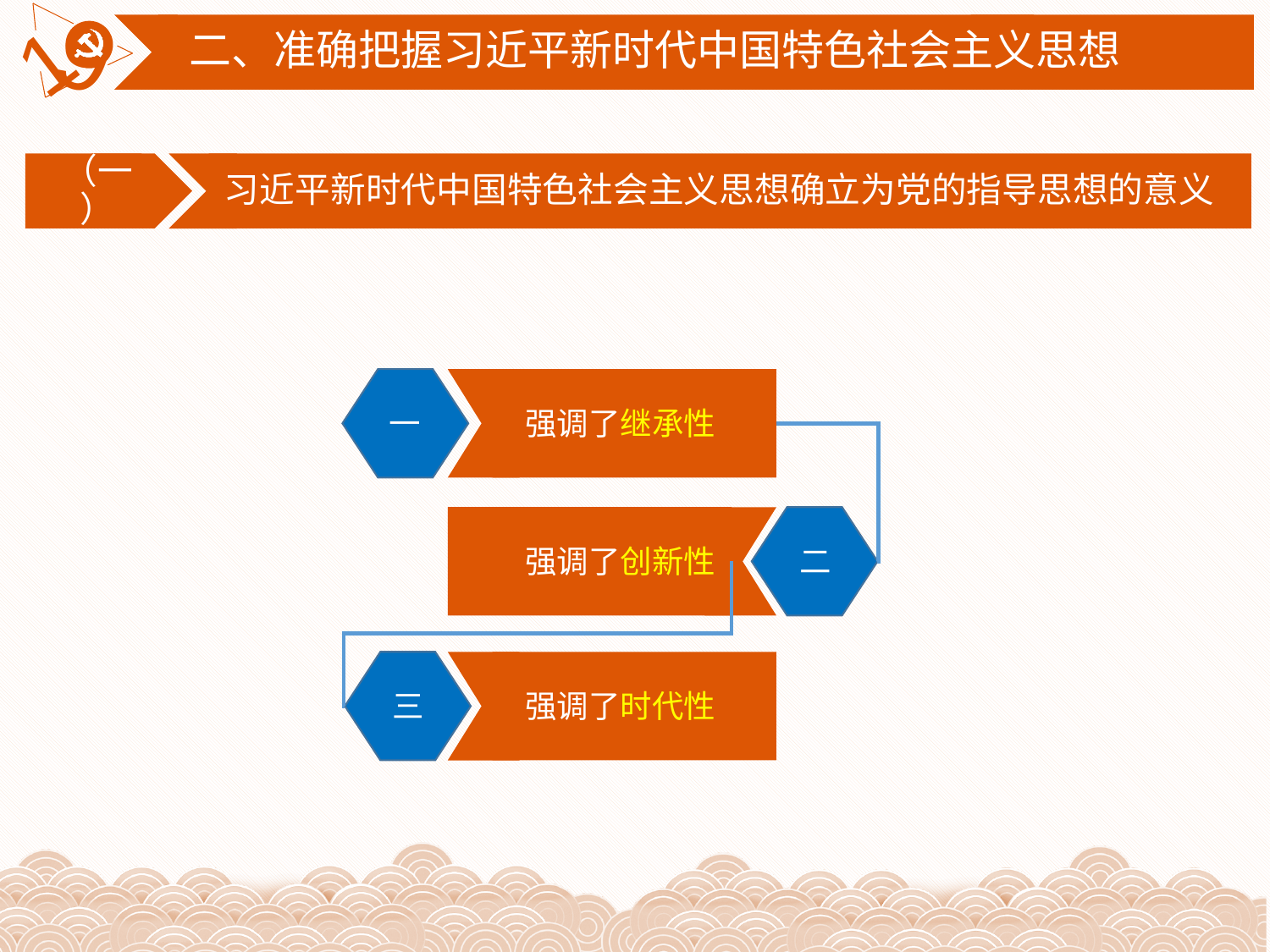

二、准确把握习近平新时代中国特色社会主义思想

（一）

习近平新时代中国特色社会主义思想确立为党的指导思想的意义

强调了继承性
一

强调了创新性
二

强调了时代性
三